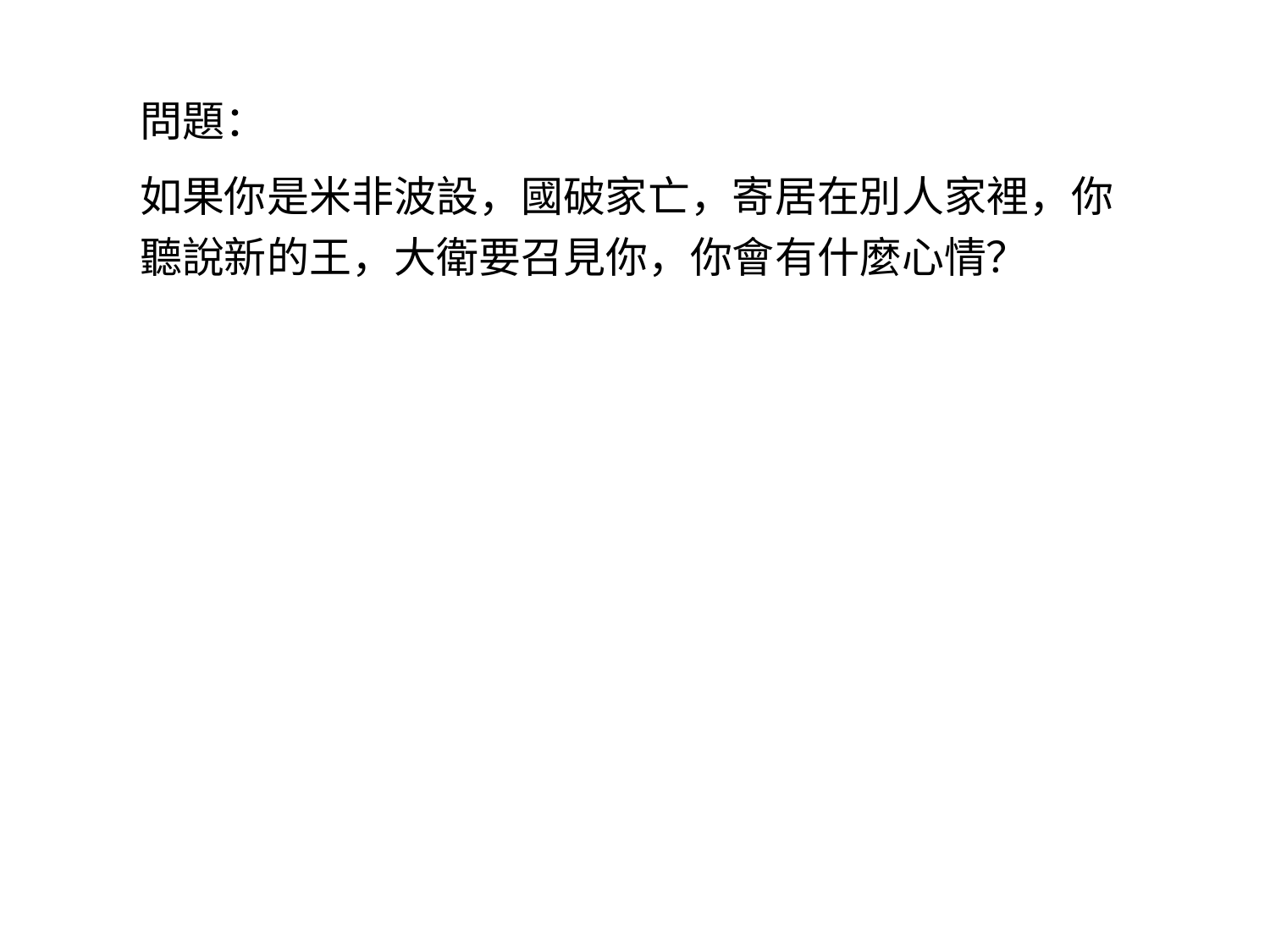

問題：
如果你是米非波設，國破家亡，寄居在別人家裡，你聽說新的王，大衛要召見你，你會有什麼心情？